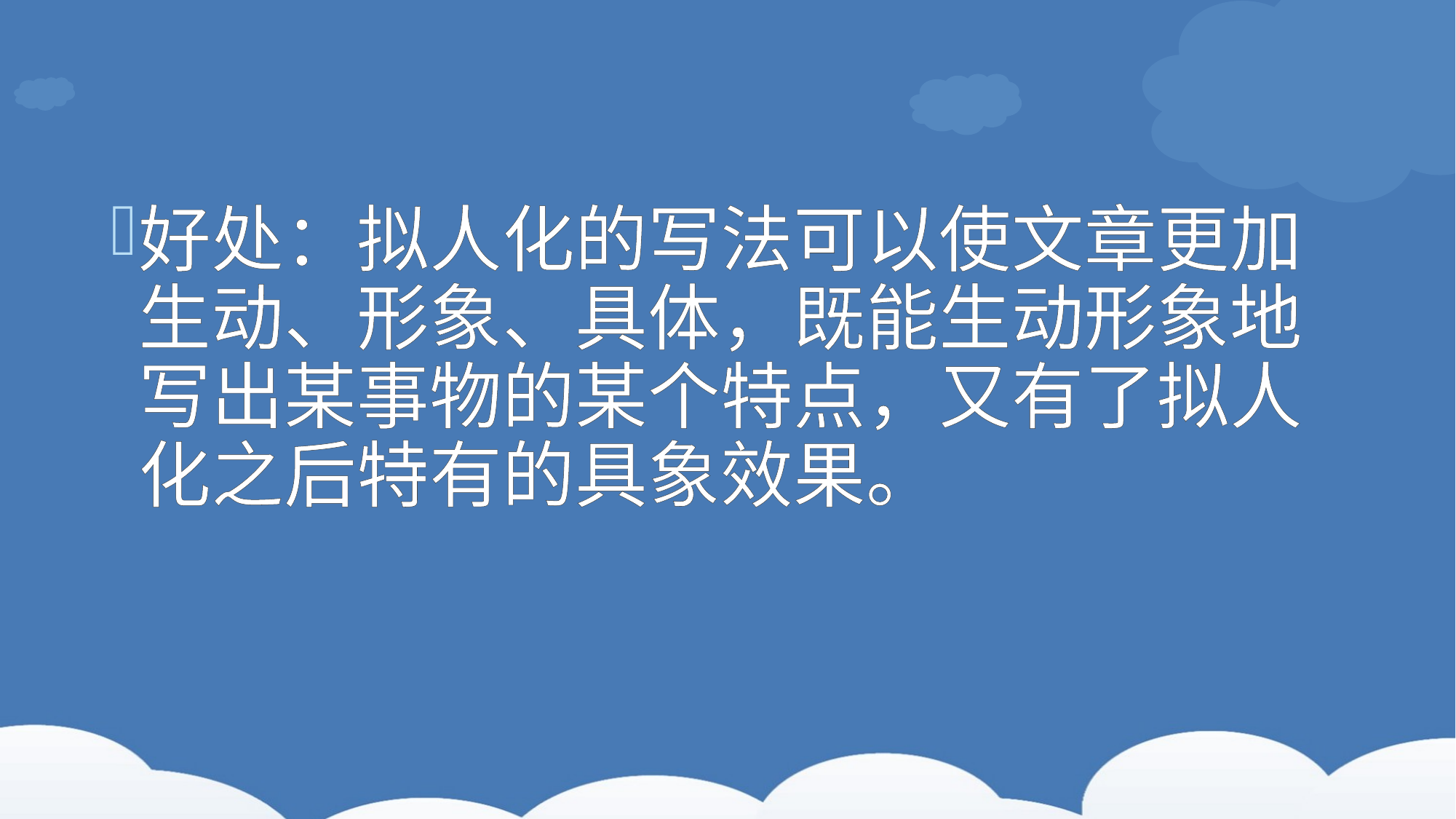

好处：拟人化的写法可以使文章更加生动、形象、具体，既能生动形象地写出某事物的某个特点，又有了拟人化之后特有的具象效果。